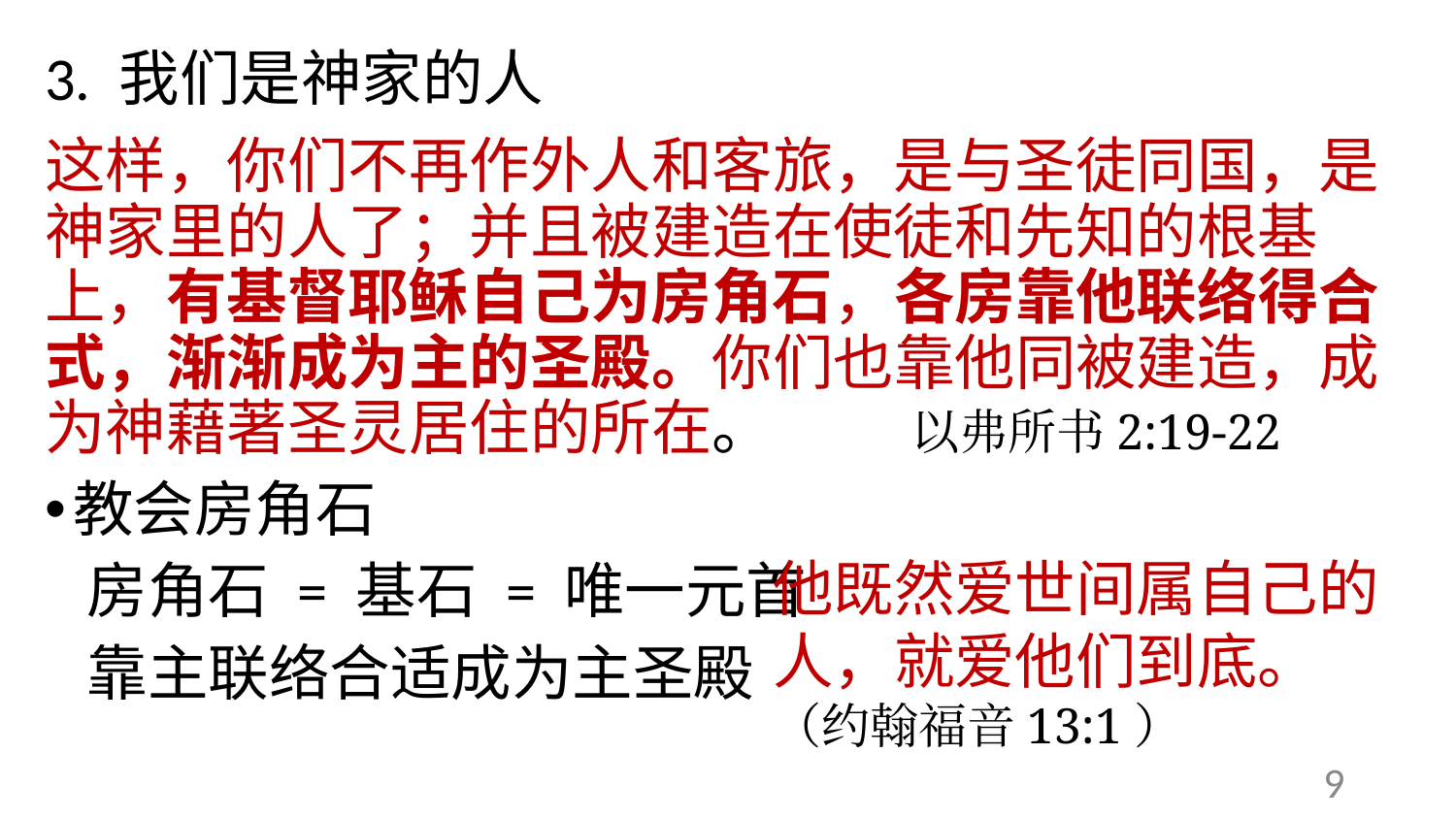

# 3. 我们是神家的人
这样，你们不再作外人和客旅，是与圣徒同国，是神家里的人了；并且被建造在使徒和先知的根基上，有基督耶稣自己为房角石，各房靠他联络得合式，渐渐成为主的圣殿。你们也靠他同被建造，成为神藉著圣灵居住的所在。         以弗所书2:19-22
教会房角石
  房角石 = 基石 = 唯一元首
  靠主联络合适成为主圣殿
他既然爱世间属自己的人，就爱他们到底。（约翰福音13:1）
9